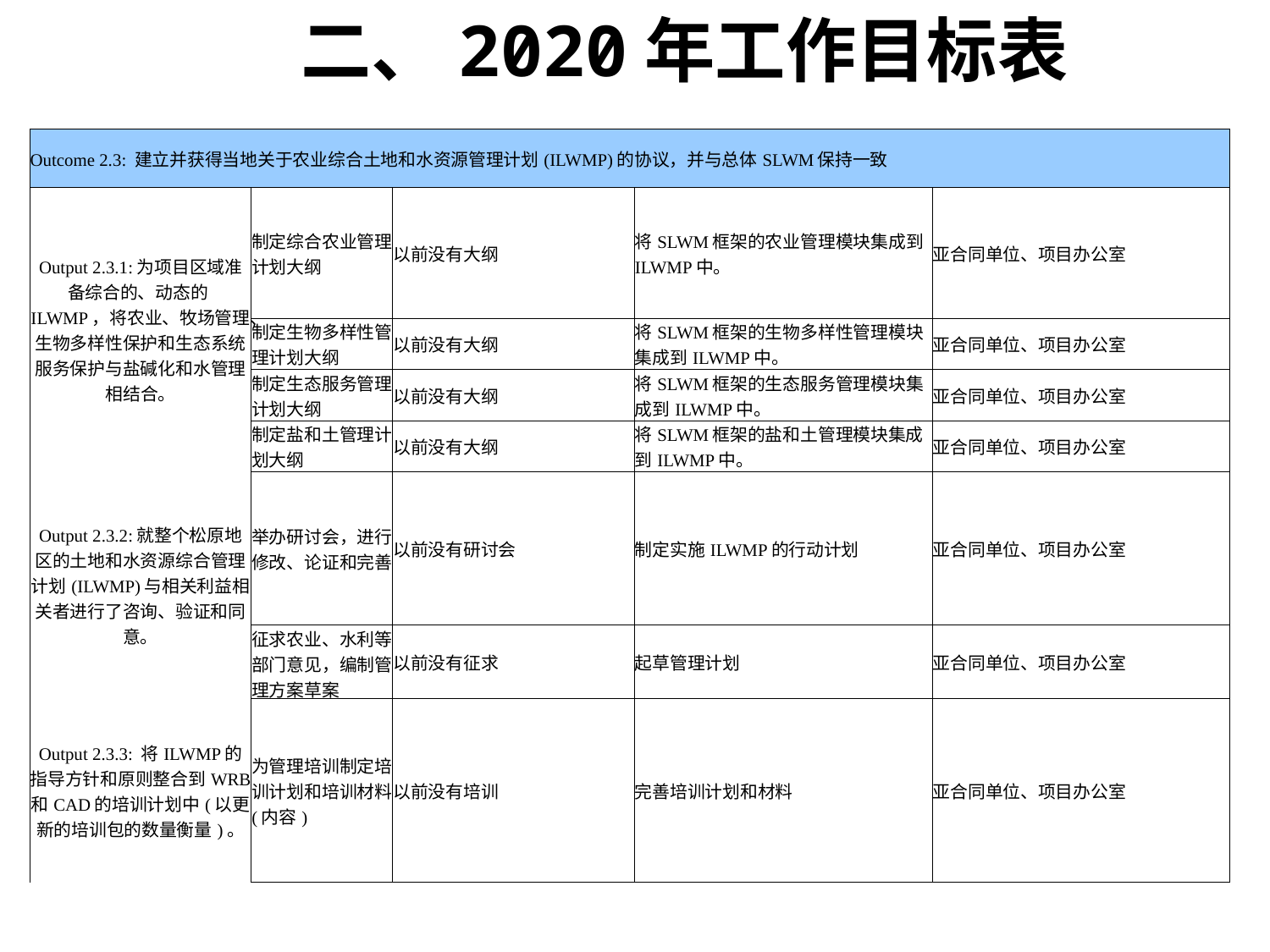

二、2020年工作目标表
| Outcome 2.3: 建立并获得当地关于农业综合土地和水资源管理计划(ILWMP)的协议，并与总体SLWM保持一致 |  |  |  |  |
| --- | --- | --- | --- | --- |
| Output 2.3.1:为项目区域准备综合的、动态的ILWMP，将农业、牧场管理、生物多样性保护和生态系统服务保护与盐碱化和水管理相结合。 | 制定综合农业管理计划大纲 | 以前没有大纲 | 将SLWM框架的农业管理模块集成到ILWMP中。 | 亚合同单位、项目办公室 |
|  | 制定生物多样性管理计划大纲 | 以前没有大纲 | 将SLWM框架的生物多样性管理模块集成到ILWMP中。 | 亚合同单位、项目办公室 |
|  | 制定生态服务管理计划大纲 | 以前没有大纲 | 将SLWM框架的生态服务管理模块集成到ILWMP中。 | 亚合同单位、项目办公室 |
|  | 制定盐和土管理计划大纲 | 以前没有大纲 | 将SLWM框架的盐和土管理模块集成到ILWMP中。 | 亚合同单位、项目办公室 |
| Output 2.3.2:就整个松原地区的土地和水资源综合管理计划(ILWMP)与相关利益相关者进行了咨询、验证和同意。 | 举办研讨会，进行修改、论证和完善 | 以前没有研讨会 | 制定实施ILWMP的行动计划 | 亚合同单位、项目办公室 |
|  | 征求农业、水利等部门意见，编制管理方案草案 | 以前没有征求 | 起草管理计划 | 亚合同单位、项目办公室 |
| Output 2.3.3: 将ILWMP的指导方针和原则整合到WRB和CAD的培训计划中(以更新的培训包的数量衡量)。 | 为管理培训制定培训计划和培训材料(内容) | 以前没有培训 | 完善培训计划和材料 | 亚合同单位、项目办公室 |